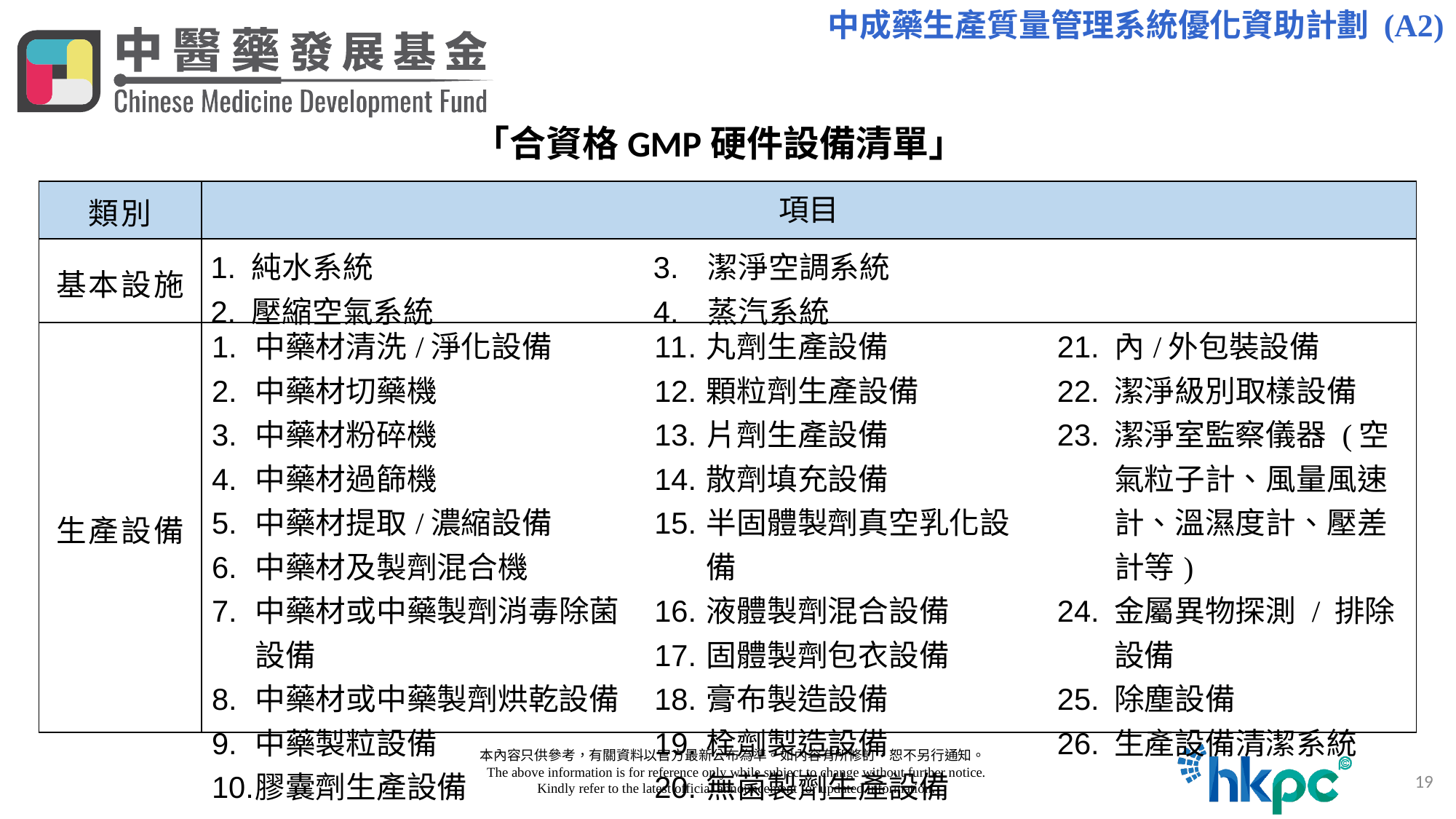

中成藥生產質量管理系統優化資助計劃 (A2)
「合資格GMP硬件設備清單」
| 類別 | 項目 |  |  |
| --- | --- | --- | --- |
| 基本設施 | 純水系統 壓縮空氣系統 | 潔淨空調系統 蒸汽系統 |  |
| 生產設備 | 中藥材清洗/淨化設備 中藥材切藥機 中藥材粉碎機 中藥材過篩機 中藥材提取/濃縮設備 中藥材及製劑混合機 中藥材或中藥製劑消毒除菌設備 中藥材或中藥製劑烘乾設備 中藥製粒設備 膠囊劑生產設備 | 丸劑生產設備 顆粒劑生產設備 片劑生產設備 散劑填充設備 半固體製劑真空乳化設備 液體製劑混合設備 固體製劑包衣設備 膏布製造設備 栓劑製造設備 無菌製劑生產設備 | 內/外包裝設備 潔淨級別取樣設備 潔淨室監察儀器 (空氣粒子計、風量風速計、溫濕度計、壓差計等) 金屬異物探測 / 排除設備 除塵設備 生產設備清潔系統 |
  本內容只供參考，有關資料以官方最新公布為準。如內容有所修訂，恕不另行通知。
     The above information is for reference only while subject to change without further notice.
     Kindly refer to the latest official announcement for updated information.
19